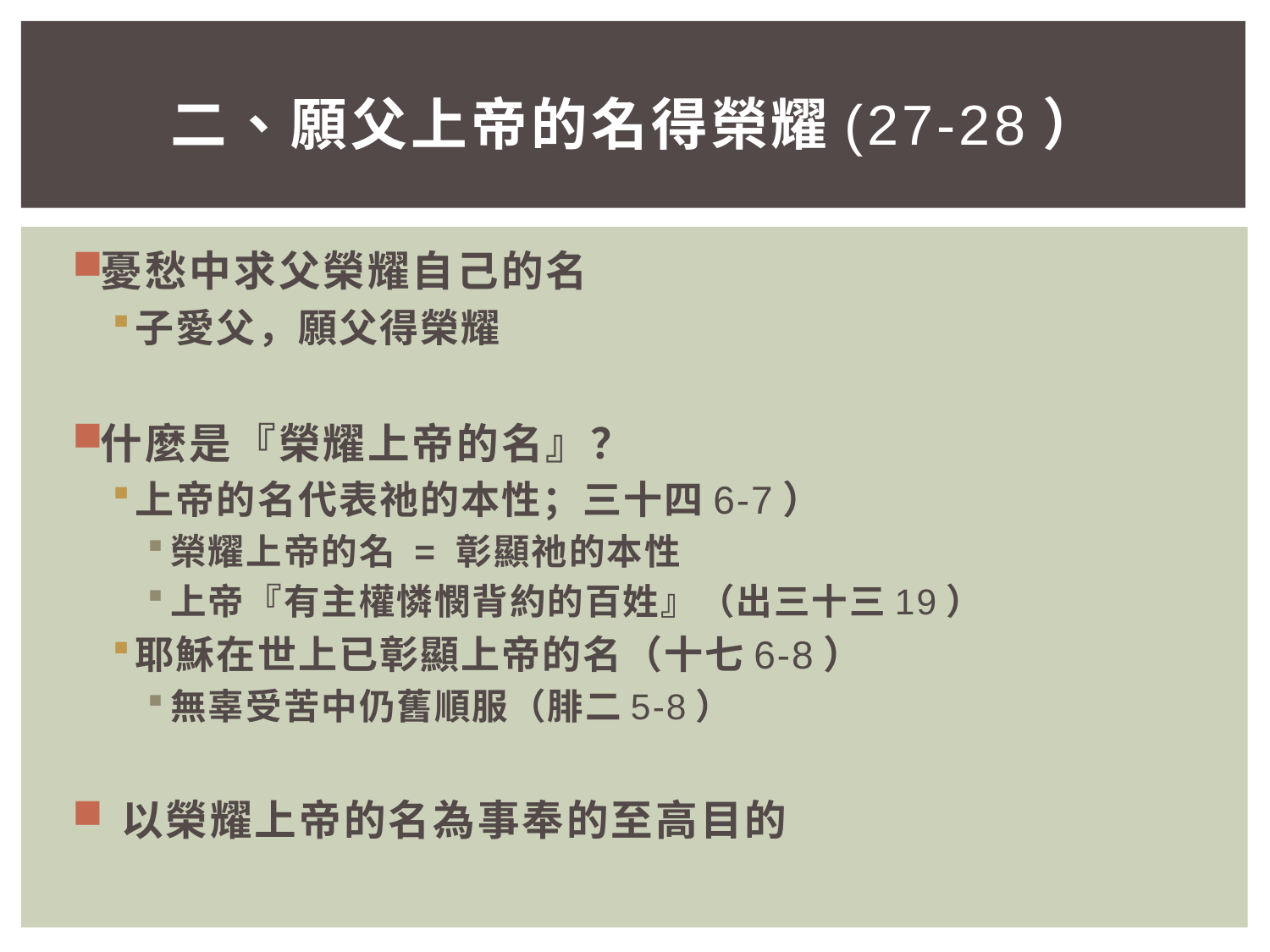

# 二、願父上帝的名得榮耀(27-28）
憂愁中求父榮耀自己的名
子愛父，願父得榮耀

什麼是『榮耀上帝的名』？
上帝的名代表祂的本性；三十四6-7）
榮耀上帝的名 = 彰顯祂的本性
上帝『有主權憐憫背約的百姓』（出三十三19）
耶穌在世上已彰顯上帝的名（十七6-8）
無辜受苦中仍舊順服（腓二5-8）

 以榮耀上帝的名為事奉的至高目的